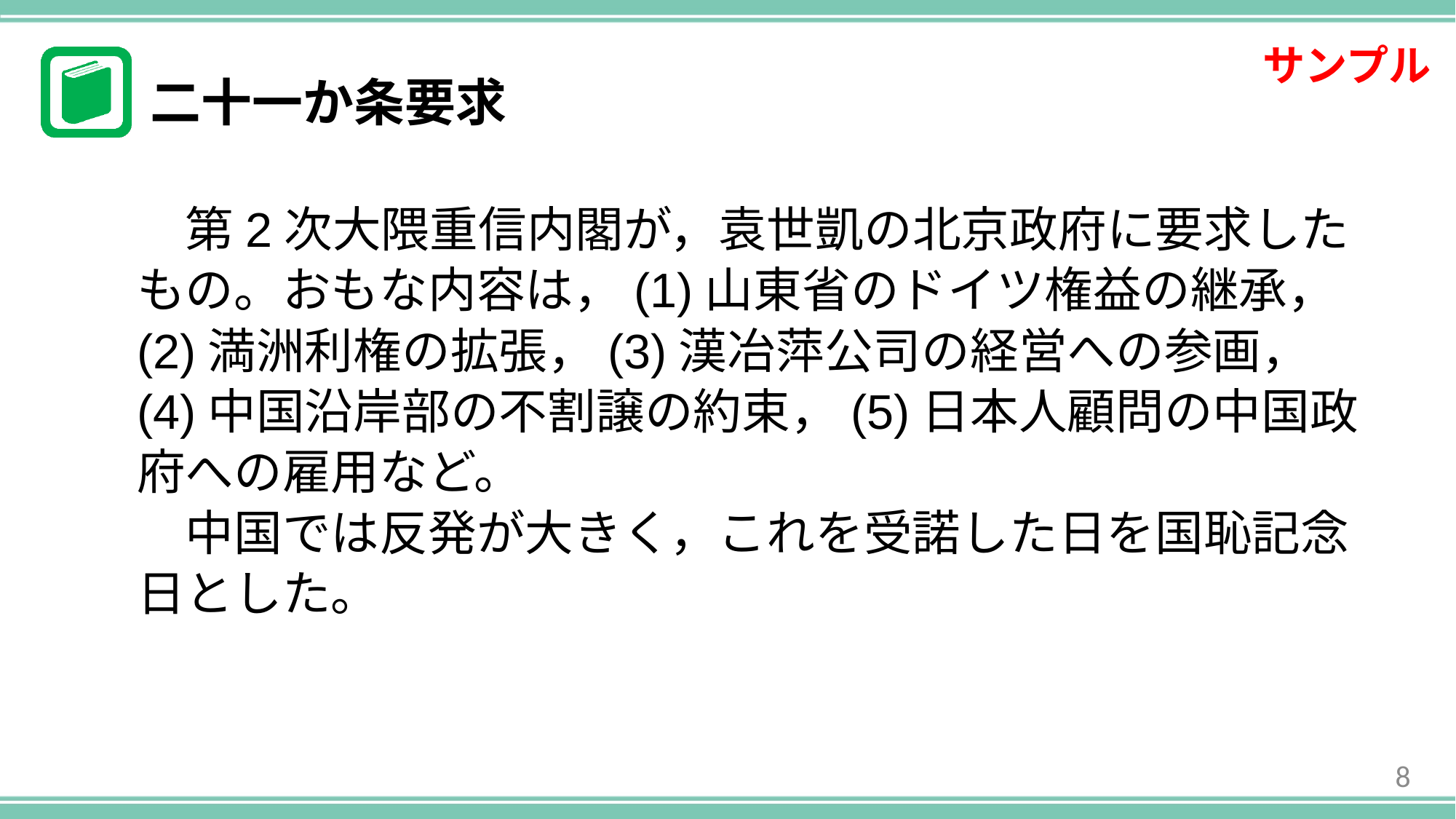

サンプル
二十一か条要求
　第2次大隈重信内閣が，袁世凱の北京政府に要求したもの。おもな内容は，(1)山東省のドイツ権益の継承，(2)満洲利権の拡張，(3)漢冶萍公司の経営への参画，(4)中国沿岸部の不割譲の約束，(5)日本人顧問の中国政府への雇用など。
　中国では反発が大きく，これを受諾した日を国恥記念日とした。